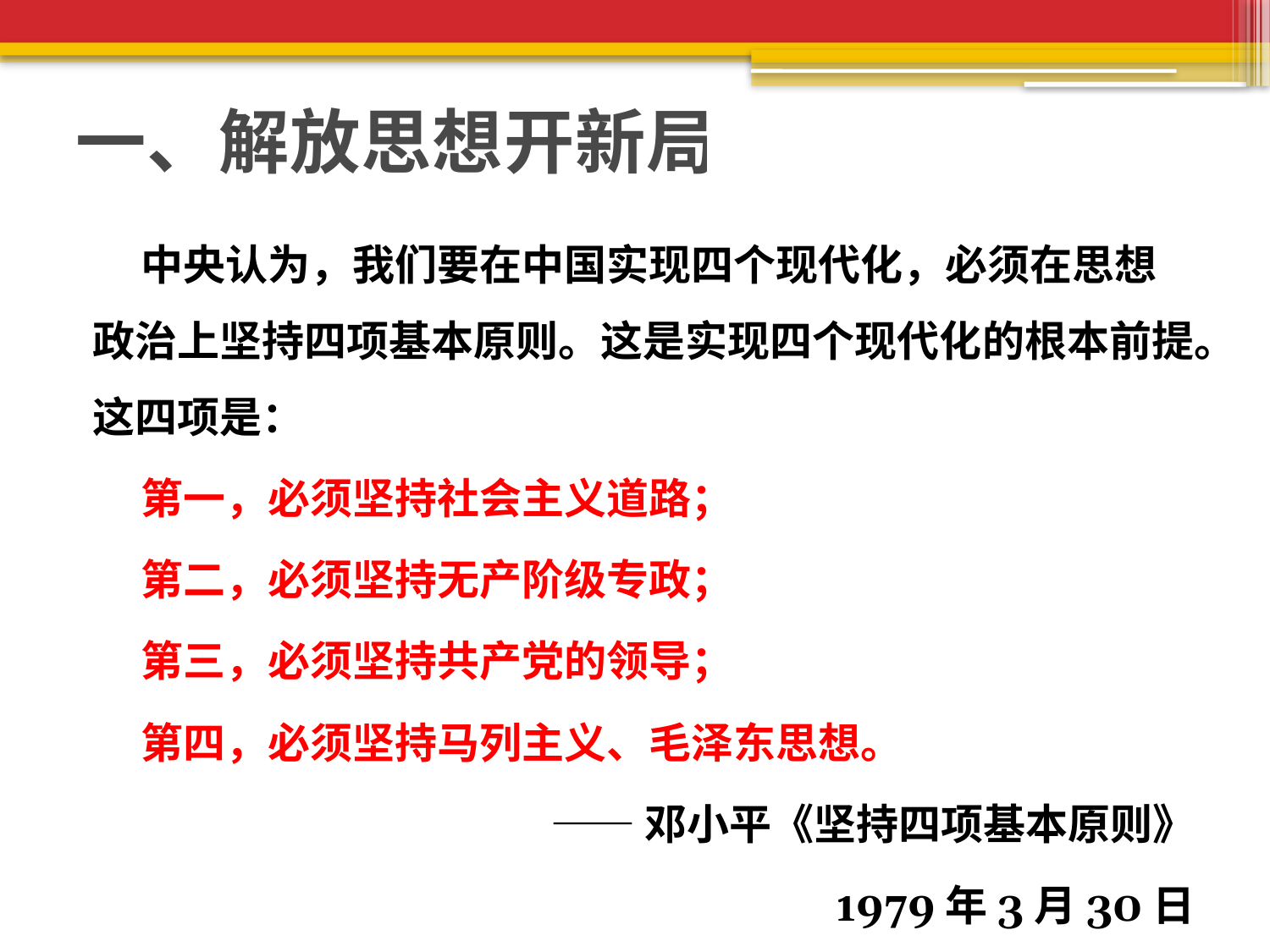

# 一、解放思想开新局
    中央认为，我们要在中国实现四个现代化，必须在思想政治上坚持四项基本原则。这是实现四个现代化的根本前提。这四项是：
    第一，必须坚持社会主义道路；
    第二，必须坚持无产阶级专政；
    第三，必须坚持共产党的领导；
    第四，必须坚持马列主义、毛泽东思想。
——邓小平《坚持四项基本原则》
1979年3月30日